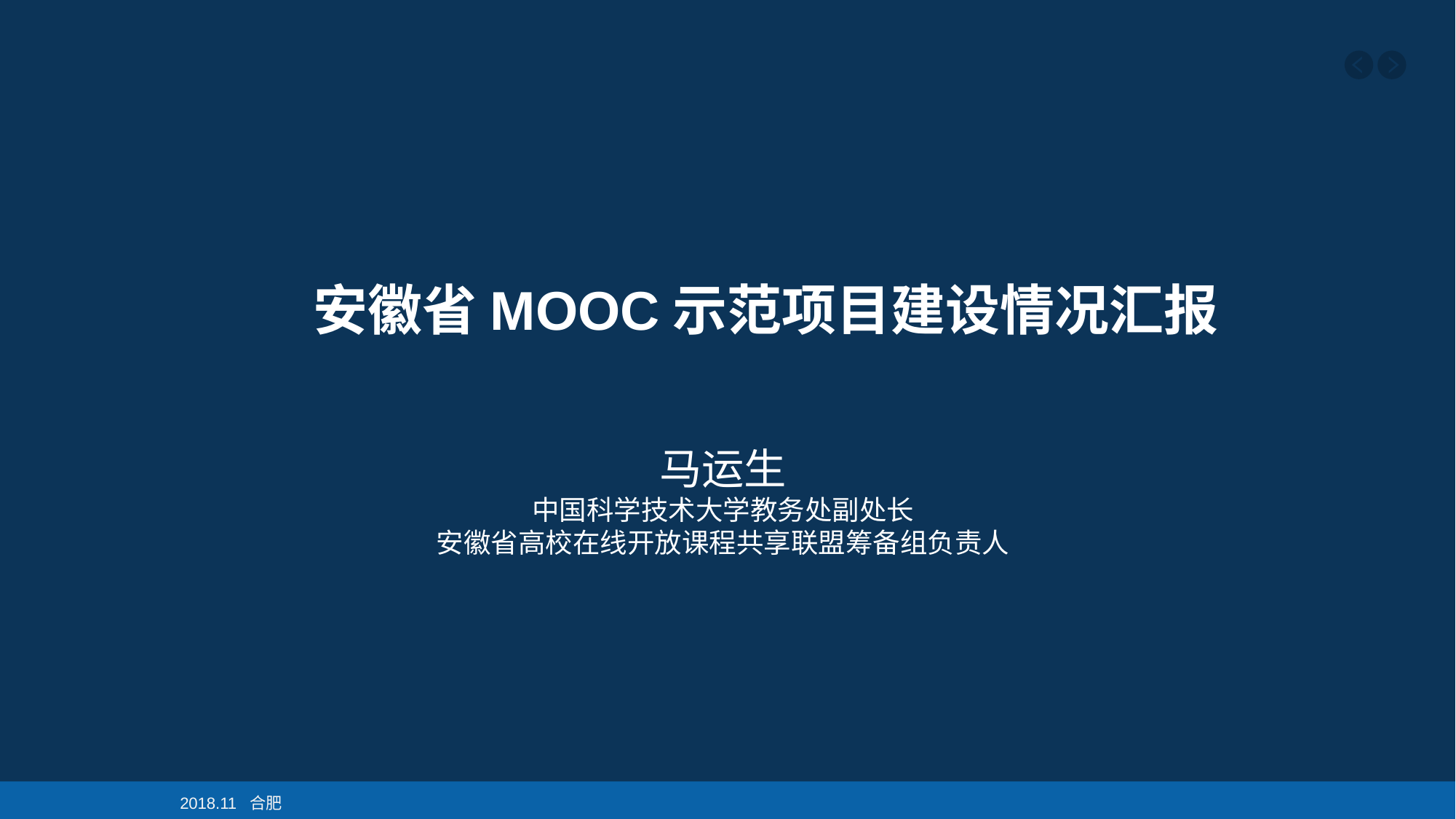

安徽省MOOC示范项目建设情况汇报
马运生
中国科学技术大学教务处副处长
安徽省高校在线开放课程共享联盟筹备组负责人